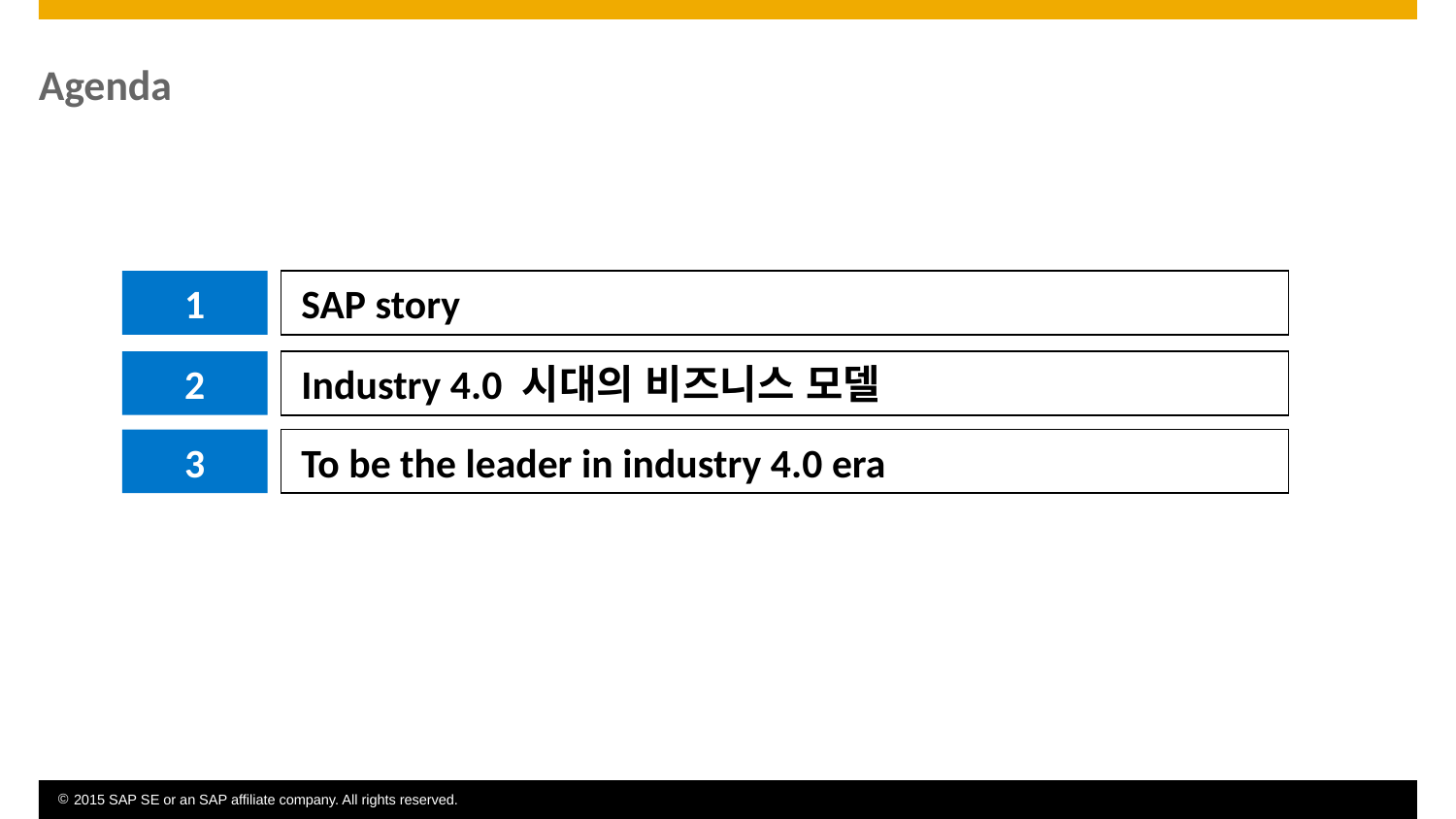

# Agenda
1
SAP story
2
Industry 4.0 시대의 비즈니스 모델
3
To be the leader in industry 4.0 era